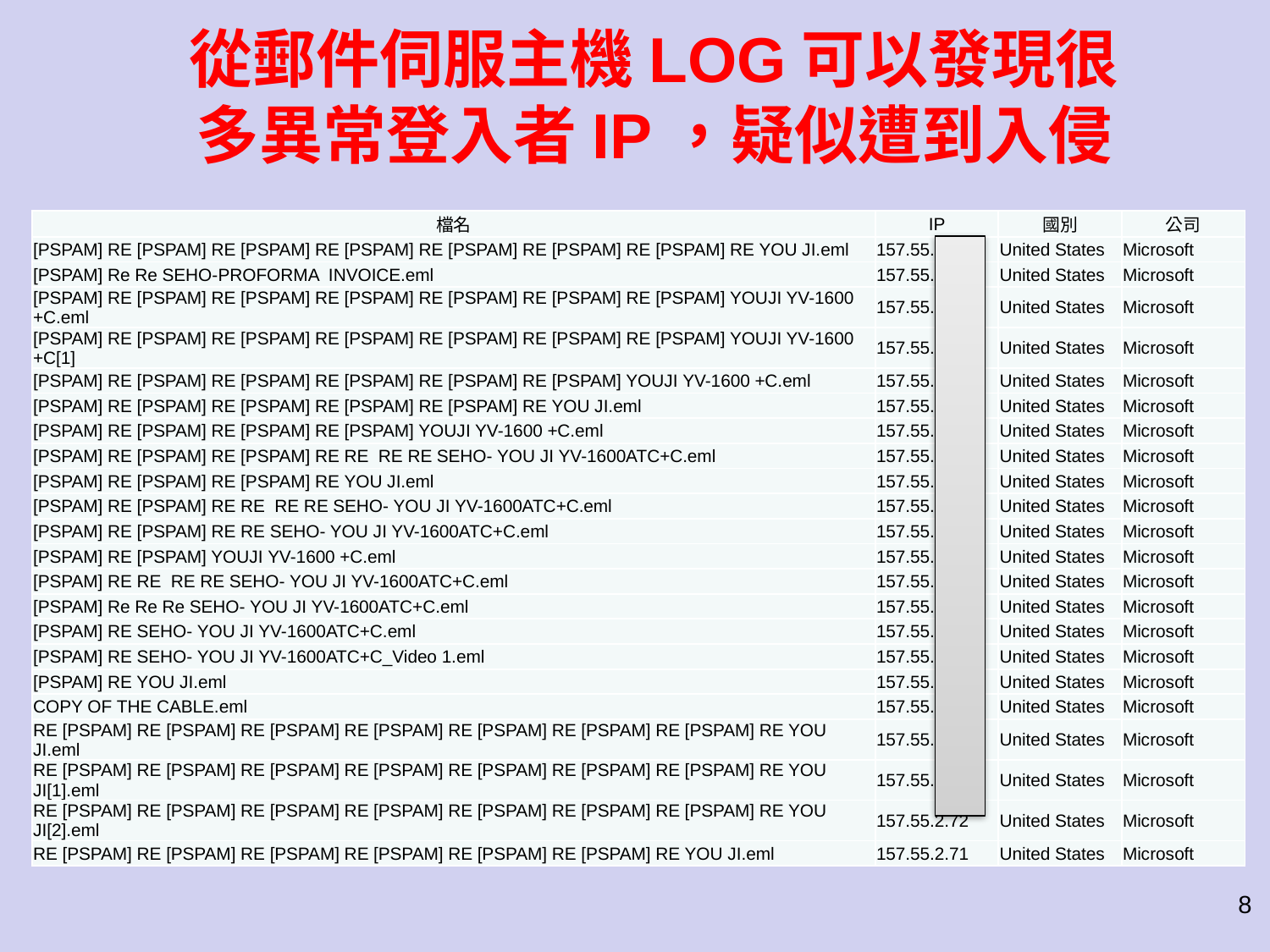

# 從郵件伺服主機LOG可以發現很多異常登入者IP，疑似遭到入侵
| 檔名 | IP | 國別 | 公司 |
| --- | --- | --- | --- |
| [PSPAM] RE [PSPAM] RE [PSPAM] RE [PSPAM] RE [PSPAM] RE [PSPAM] RE [PSPAM] RE YOU JI.eml | 157.55.2.71 | United States | Microsoft |
| [PSPAM] Re Re SEHO-PROFORMA INVOICE.eml | 157.55.2.72 | United States | Microsoft |
| [PSPAM] RE [PSPAM] RE [PSPAM] RE [PSPAM] RE [PSPAM] RE [PSPAM] RE [PSPAM] YOUJI YV-1600 +C.eml | 157.55.2.71 | United States | Microsoft |
| [PSPAM] RE [PSPAM] RE [PSPAM] RE [PSPAM] RE [PSPAM] RE [PSPAM] RE [PSPAM] YOUJI YV-1600 +C[1] | 157.55.2.71 | United States | Microsoft |
| [PSPAM] RE [PSPAM] RE [PSPAM] RE [PSPAM] RE [PSPAM] RE [PSPAM] YOUJI YV-1600 +C.eml | 157.55.2.71 | United States | Microsoft |
| [PSPAM] RE [PSPAM] RE [PSPAM] RE [PSPAM] RE [PSPAM] RE YOU JI.eml | 157.55.2.71 | United States | Microsoft |
| [PSPAM] RE [PSPAM] RE [PSPAM] RE [PSPAM] YOUJI YV-1600 +C.eml | 157.55.2.71 | United States | Microsoft |
| [PSPAM] RE [PSPAM] RE [PSPAM] RE RE RE RE SEHO- YOU JI YV-1600ATC+C.eml | 157.55.2.72 | United States | Microsoft |
| [PSPAM] RE [PSPAM] RE [PSPAM] RE YOU JI.eml | 157.55.2.71 | United States | Microsoft |
| [PSPAM] RE [PSPAM] RE RE RE RE SEHO- YOU JI YV-1600ATC+C.eml | 157.55.2.71 | United States | Microsoft |
| [PSPAM] RE [PSPAM] RE RE SEHO- YOU JI YV-1600ATC+C.eml | 157.55.2.92 | United States | Microsoft |
| [PSPAM] RE [PSPAM] YOUJI YV-1600 +C.eml | 157.55.2.71 | United States | Microsoft |
| [PSPAM] RE RE RE RE SEHO- YOU JI YV-1600ATC+C.eml | 157.55.2.81 | United States | Microsoft |
| [PSPAM] Re Re Re SEHO- YOU JI YV-1600ATC+C.eml | 157.55.2.73 | United States | Microsoft |
| [PSPAM] RE SEHO- YOU JI YV-1600ATC+C.eml | 157.55.2.72 | United States | Microsoft |
| [PSPAM] RE SEHO- YOU JI YV-1600ATC+C\_Video 1.eml | 157.55.0.238 | United States | Microsoft |
| [PSPAM] RE YOU JI.eml | 157.55.2.72 | United States | Microsoft |
| COPY OF THE CABLE.eml | 157.55.2.73 | United States | Microsoft |
| RE [PSPAM] RE [PSPAM] RE [PSPAM] RE [PSPAM] RE [PSPAM] RE [PSPAM] RE [PSPAM] RE YOU JI.eml | 157.55.2.72 | United States | Microsoft |
| RE [PSPAM] RE [PSPAM] RE [PSPAM] RE [PSPAM] RE [PSPAM] RE [PSPAM] RE [PSPAM] RE YOU JI[1].eml | 157.55.2.71 | United States | Microsoft |
| RE [PSPAM] RE [PSPAM] RE [PSPAM] RE [PSPAM] RE [PSPAM] RE [PSPAM] RE [PSPAM] RE YOU JI[2].eml | 157.55.2.72 | United States | Microsoft |
| RE [PSPAM] RE [PSPAM] RE [PSPAM] RE [PSPAM] RE [PSPAM] RE [PSPAM] RE YOU JI.eml | 157.55.2.71 | United States | Microsoft |

8